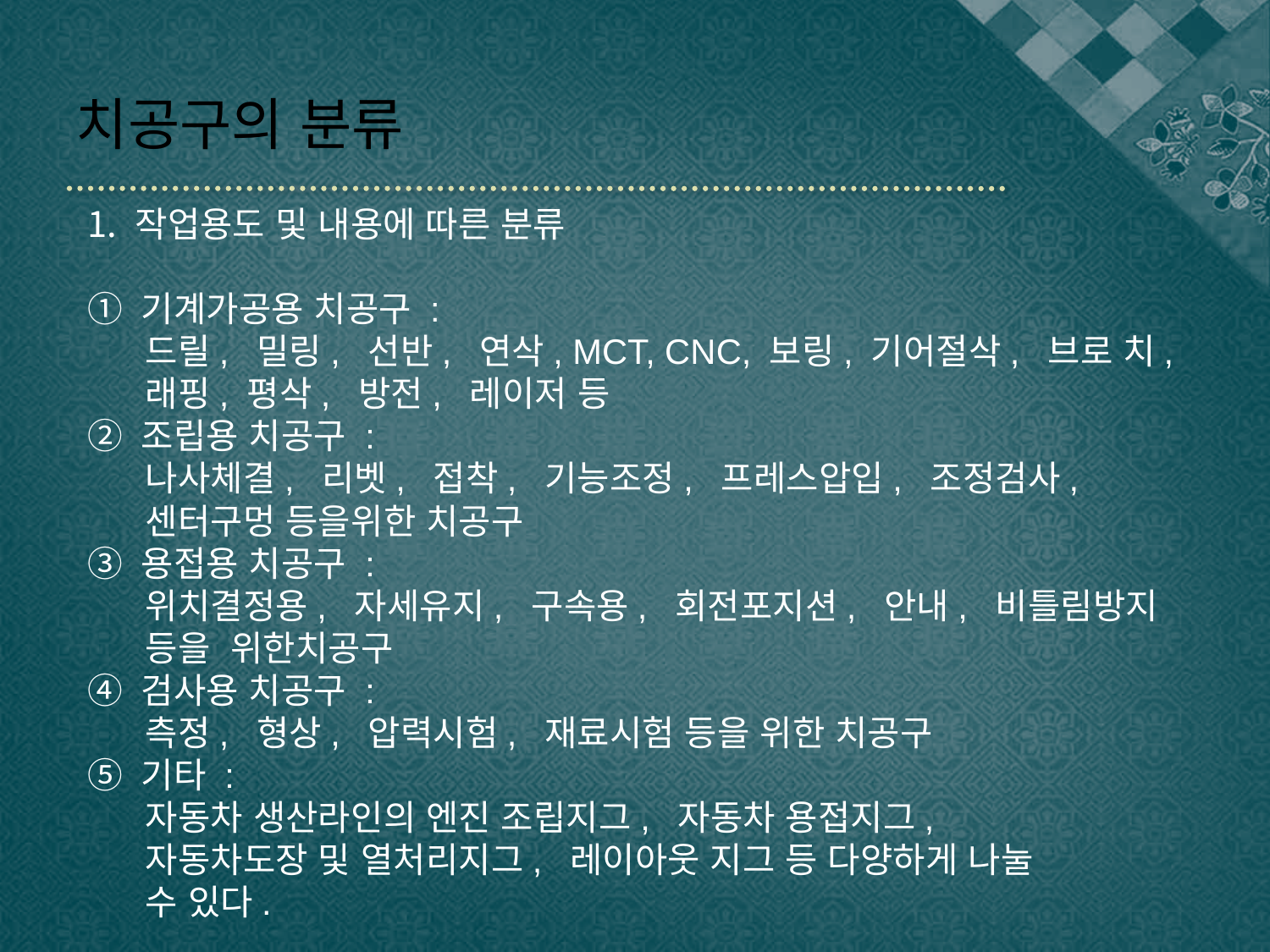

# 치공구의 분류
작업용도 및 내용에 따른 분류

① 기계가공용 치공구 :
     드릴,  밀링,  선반,  연삭, MCT, CNC, 보링, 기어절삭,  브로 치,
     래핑, 평삭,  방전,  레이저 등
② 조립용 치공구 :
     나사체결,  리벳,  접착,  기능조정,  프레스압입,  조정검사,
     센터구멍 등을위한 치공구
③ 용접용 치공구 :
     위치결정용,  자세유지,  구속용,  회전포지션,  안내,  비틀림방지
     등을  위한치공구
④ 검사용 치공구 :
     측정,  형상,  압력시험,  재료시험 등을 위한 치공구
⑤ 기타 :
     자동차 생산라인의 엔진 조립지그,  자동차 용접지그,
     자동차도장 및 열처리지그,  레이아웃 지그 등 다양하게 나눌
     수 있다.